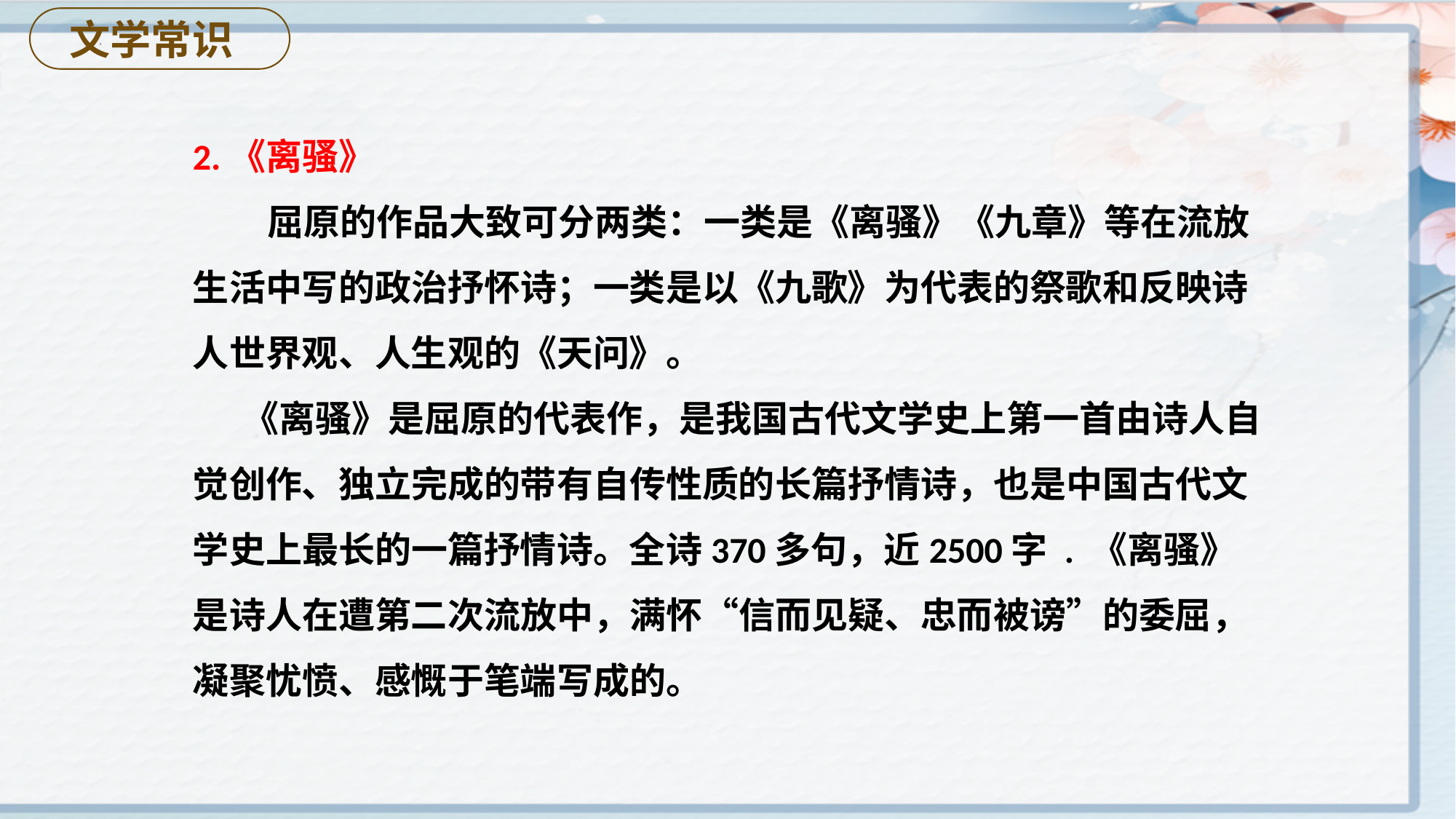

文学常识
2.《离骚》
        屈原的作品大致可分两类：一类是《离骚》《九章》等在流放生活中写的政治抒怀诗；一类是以《九歌》为代表的祭歌和反映诗人世界观、人生观的《天问》。
     《离骚》是屈原的代表作，是我国古代文学史上第一首由诗人自觉创作、独立完成的带有自传性质的长篇抒情诗，也是中国古代文学史上最长的一篇抒情诗。全诗370多句，近2500字 . 《离骚》是诗人在遭第二次流放中，满怀“信而见疑、忠而被谤”的委屈，凝聚忧愤、感慨于笔端写成的。